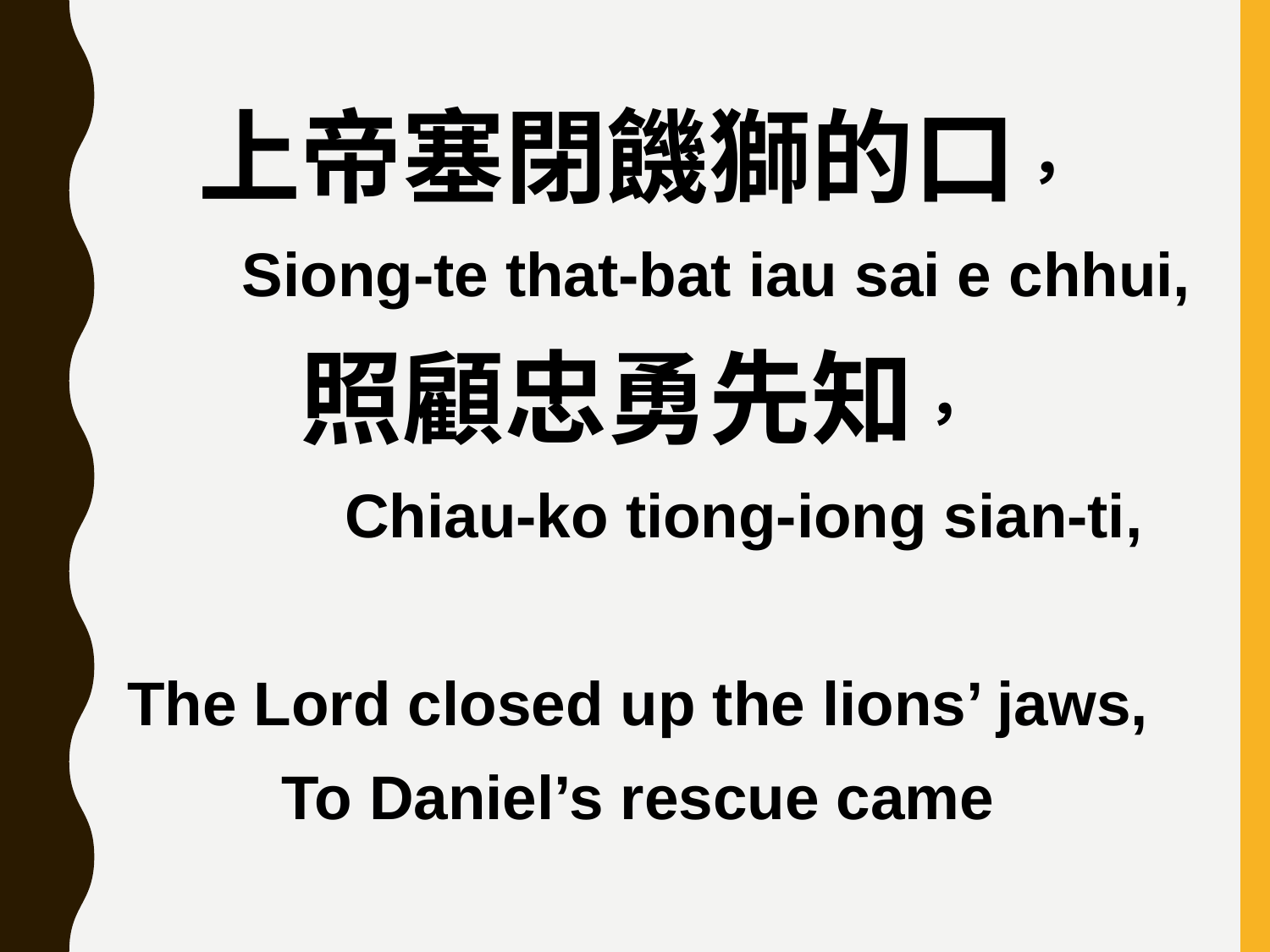

上帝塞閉饑獅的口，
             Siong-te that-bat iau sai e chhui,
照顧忠勇先知，
                   Chiau-ko tiong-iong sian-ti,

The Lord closed up the lions’ jaws,
To Daniel’s rescue came